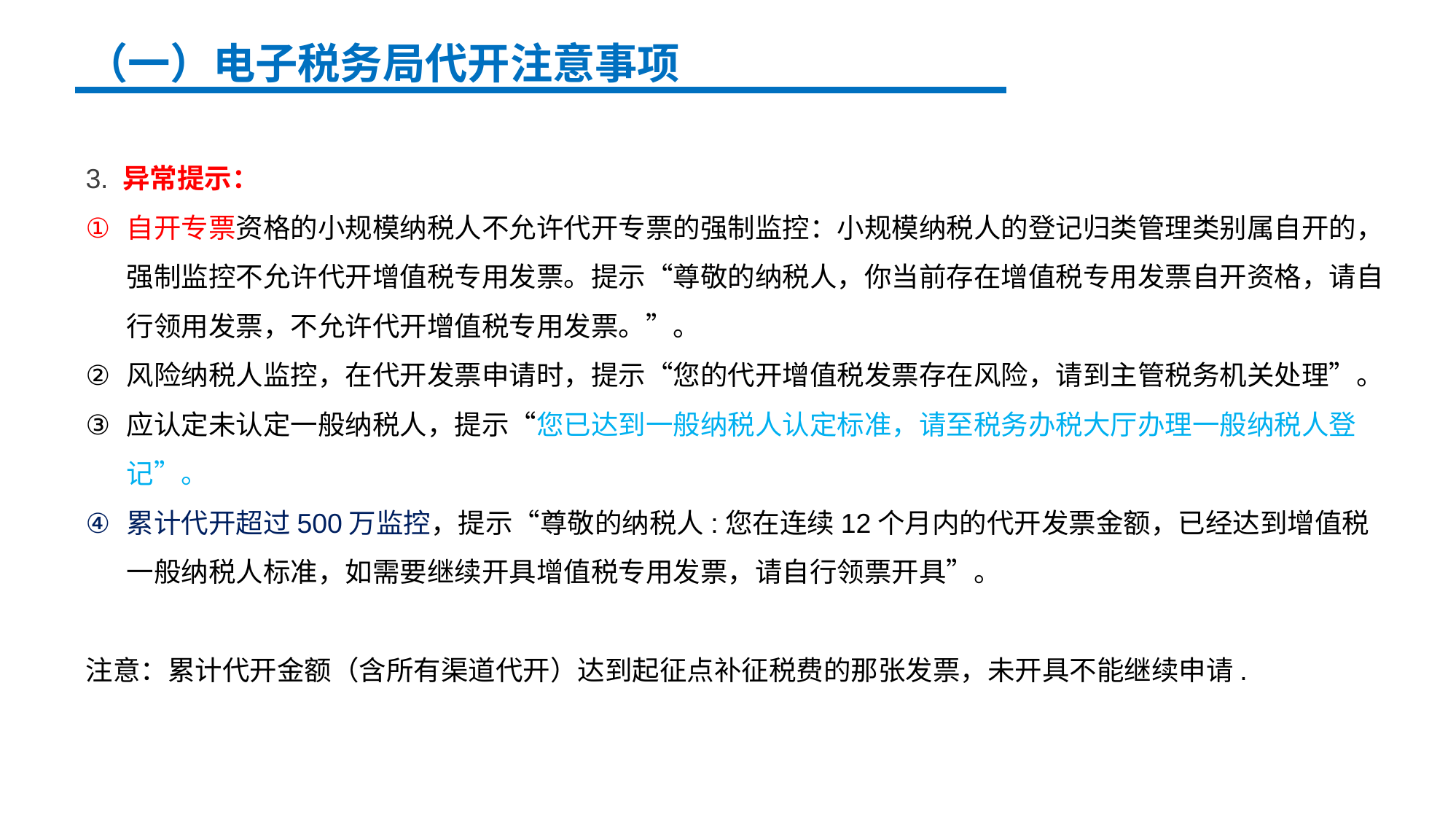

（一）电子税务局代开注意事项
3. 异常提示：
自开专票资格的小规模纳税人不允许代开专票的强制监控：小规模纳税人的登记归类管理类别属自开的，强制监控不允许代开增值税专用发票。提示“尊敬的纳税人，你当前存在增值税专用发票自开资格，请自行领用发票，不允许代开增值税专用发票。”。
风险纳税人监控，在代开发票申请时，提示“您的代开增值税发票存在风险，请到主管税务机关处理”。
应认定未认定一般纳税人，提示“您已达到一般纳税人认定标准，请至税务办税大厅办理一般纳税人登记”。
累计代开超过500万监控，提示“尊敬的纳税人:您在连续12个月内的代开发票金额，已经达到增值税一般纳税人标准，如需要继续开具增值税专用发票，请自行领票开具”。

注意：累计代开金额（含所有渠道代开）达到起征点补征税费的那张发票，未开具不能继续申请.